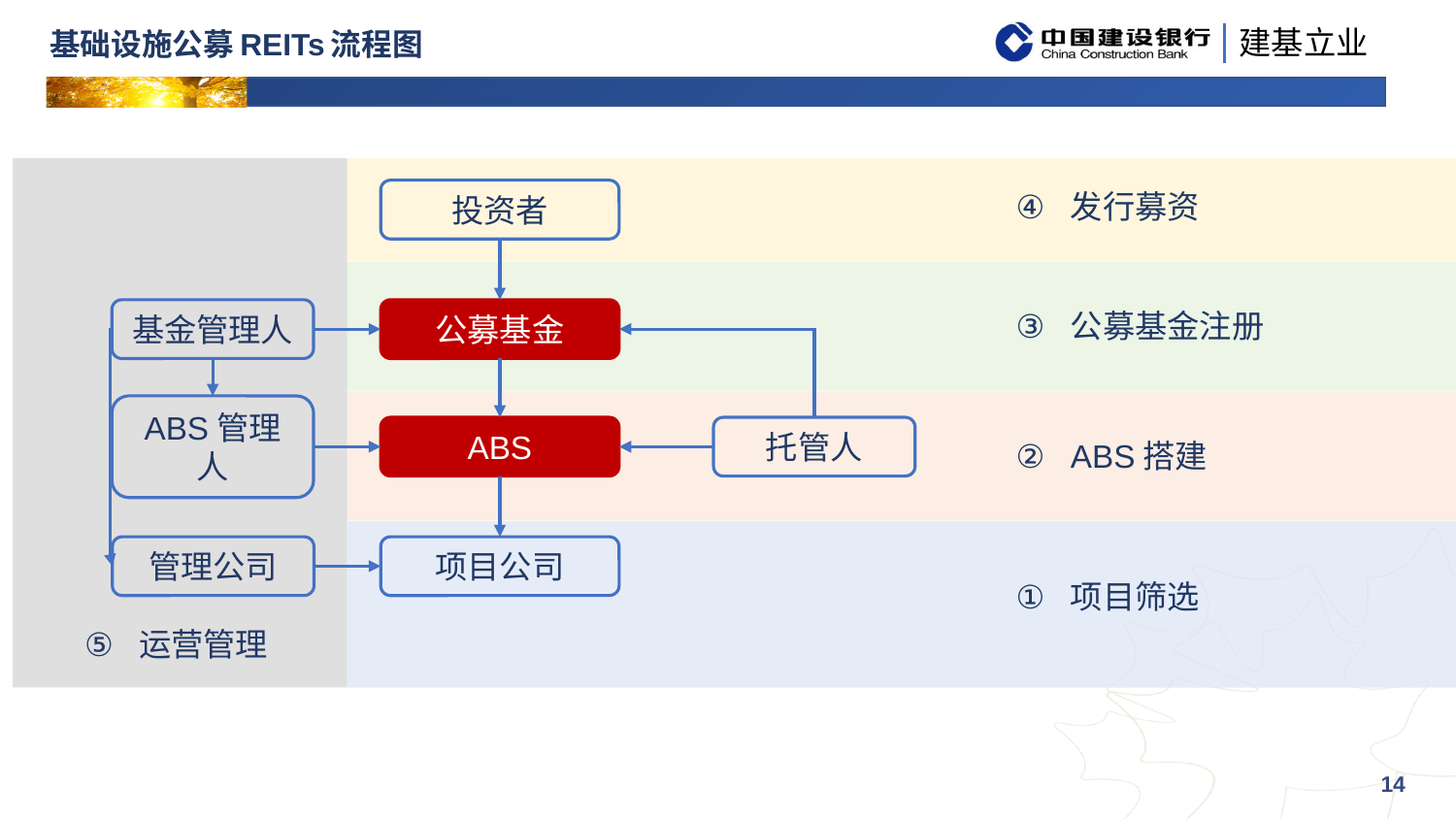

# 基础设施公募REITs流程图

发行募资
投资者

公募基金
公募基金注册
基金管理人

ABS
托管人
ABS管理人
ABS搭建

管理公司
项目公司
项目筛选
运营管理
14